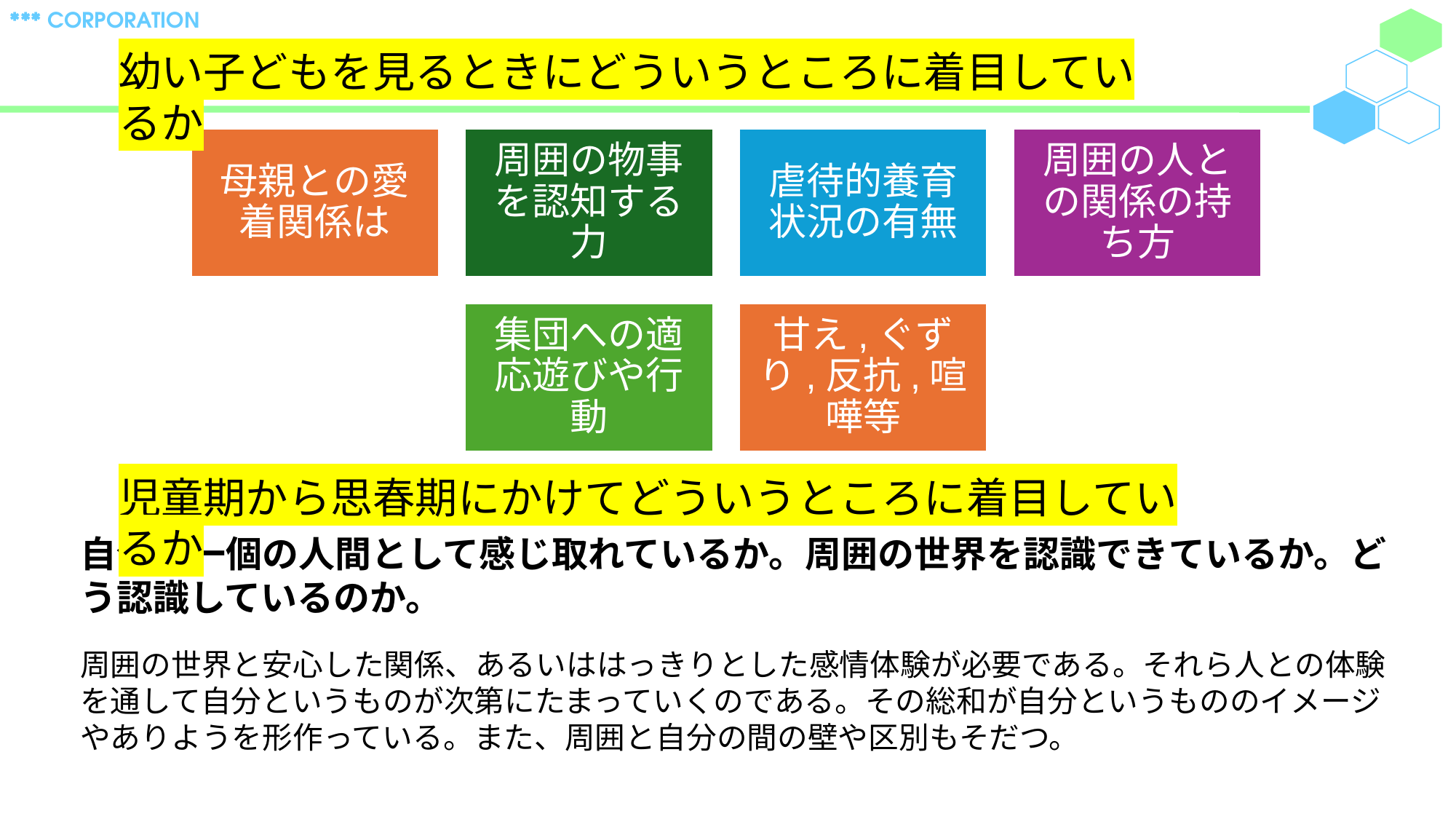

幼い子どもを見るときにどういうところに着目しているか
母親との愛着関係は
周囲の物事を認知する力
虐待的養育状況の有無
周囲の人との関係の持ち方
集団への適応遊びや行動
甘え,ぐずり,反抗,喧嘩等
児童期から思春期にかけてどういうところに着目しているか
自分を一個の人間として感じ取れているか。周囲の世界を認識できているか。どう認識しているのか。
周囲の世界と安心した関係、あるいははっきりとした感情体験が必要である。それら人との体験を通して自分というものが次第にたまっていくのである。その総和が自分というもののイメージやありようを形作っている。また、周囲と自分の間の壁や区別もそだつ。